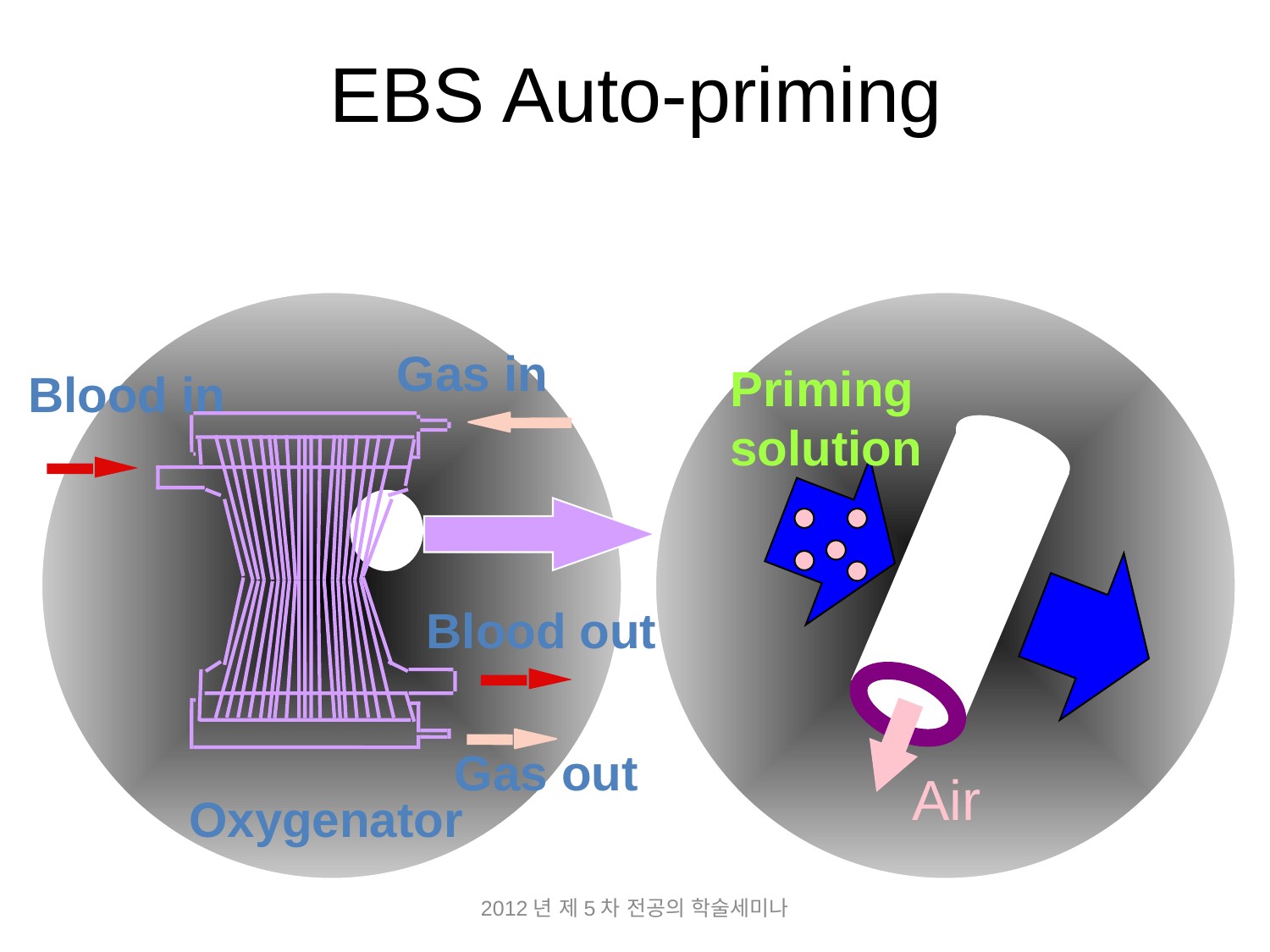

# EBS Auto-priming

Gas in
Priming
solution
Blood in

Blood out

Gas out

Air
Oxygenator
2012년 제5차 전공의 학술세미나